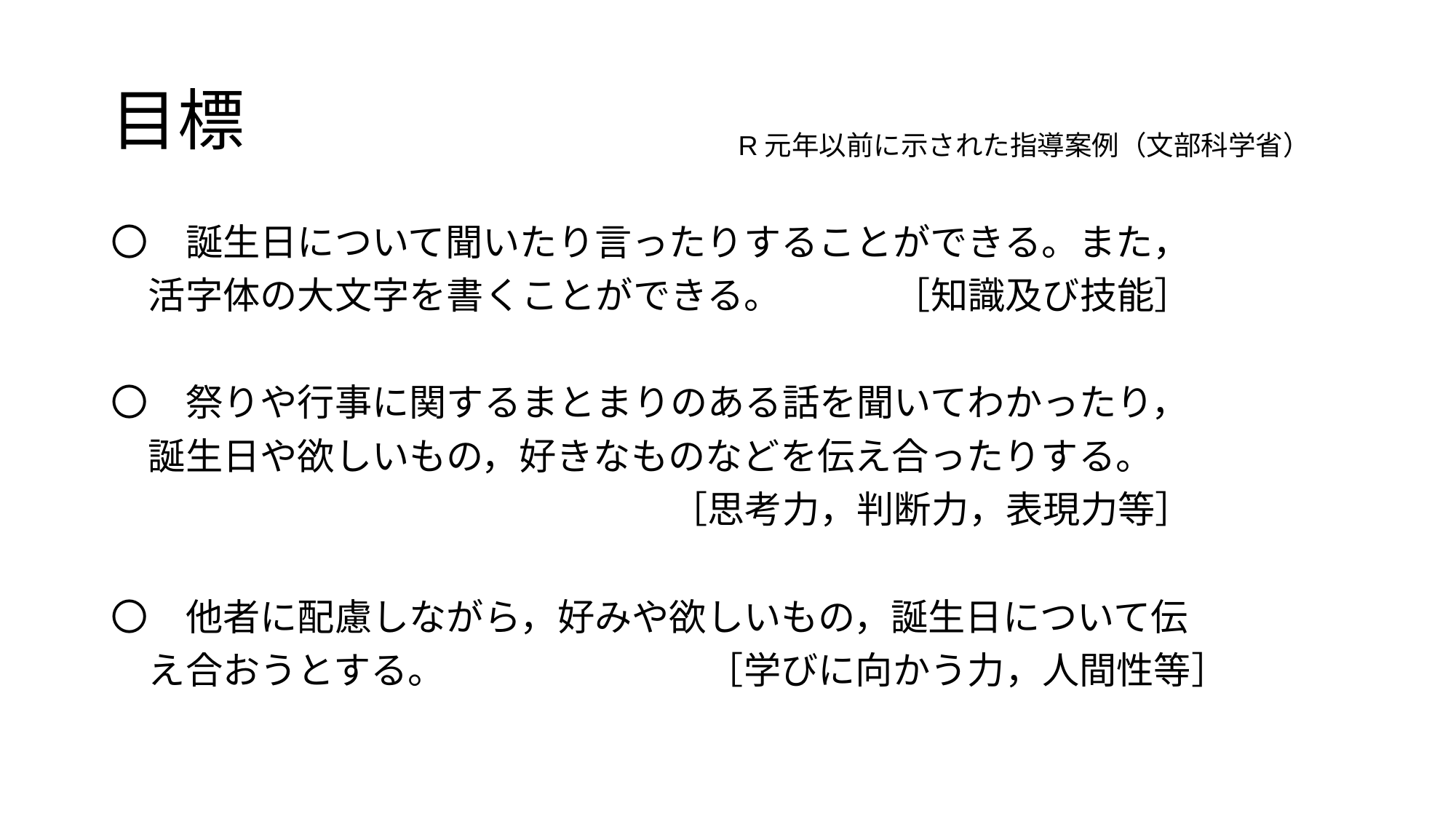

# 目標
R元年以前に示された指導案例（文部科学省）
〇　誕生日について聞いたり言ったりすることができる。また，
　活字体の大文字を書くことができる。　　　［知識及び技能］

〇　祭りや行事に関するまとまりのある話を聞いてわかったり，
　誕生日や欲しいもの，好きなものなどを伝え合ったりする。
　　　　　　　　　　　　　　　［思考力，判断力，表現力等］

〇　他者に配慮しながら，好みや欲しいもの，誕生日について伝
　え合おうとする。　　　　　　　［学びに向かう力，人間性等］